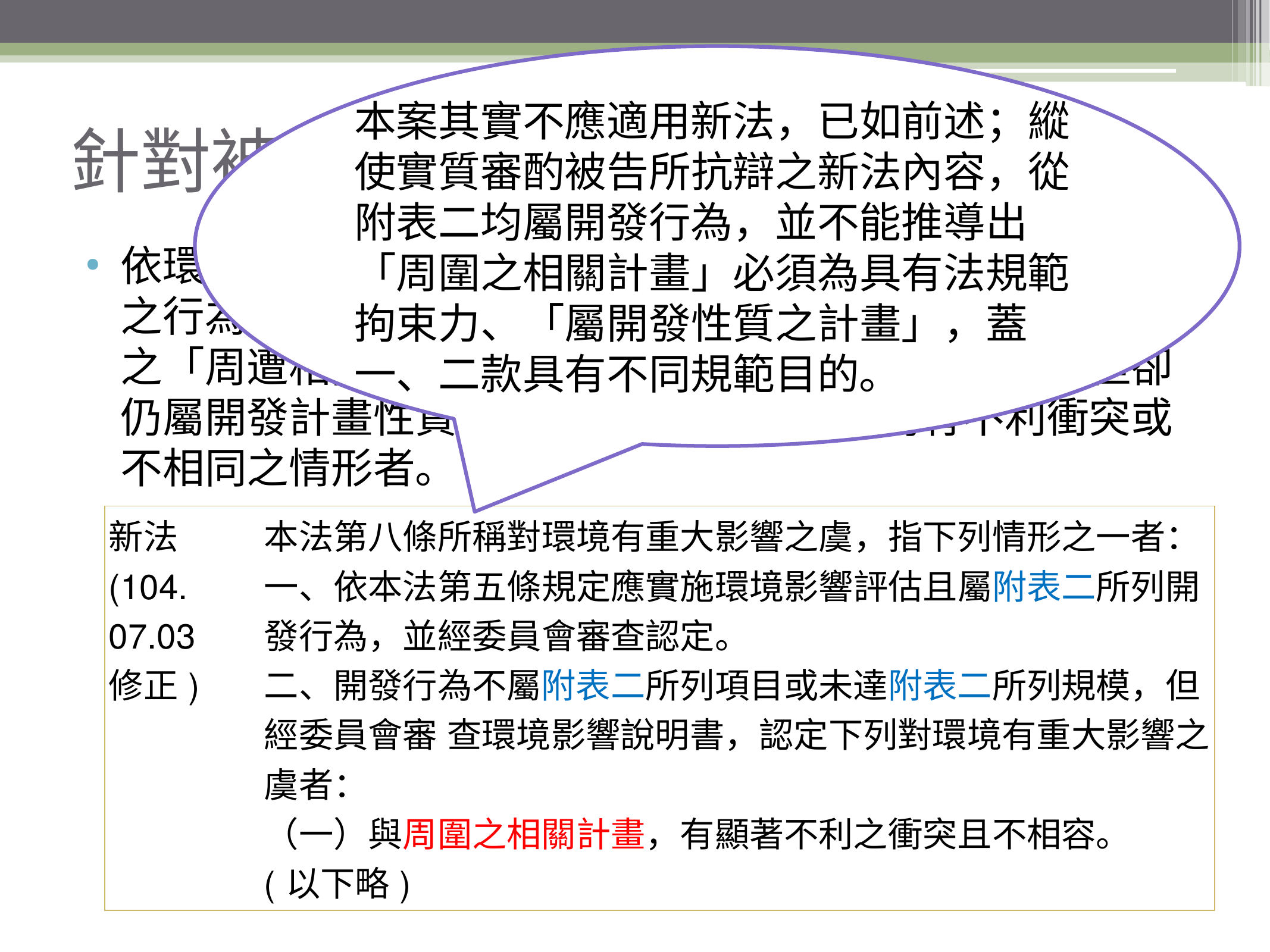

本案其實不應適用新法，已如前述；縱使實質審酌被告所抗辯之新法內容，從附表二均屬開發行為，並不能推導出「周圍之相關計畫」必須為具有法規範拘束力、「屬開發性質之計畫」，蓋一、二款具有不同規範目的。
# 針對被告之主張：
依環境影響評估法施行細則第19條第1項所指「附表二」之行為，均已明訂屬「開發行為」，故同條第2項第1款之「周遭相關計畫」應係為免未列於「附表二」中，但卻仍屬開發計畫性質之計畫而與本案開發行為有不利衝突或不相同之情形者。
| 新法 (104. 07.03 修正) |  | 本法第八條所稱對環境有重大影響之虞，指下列情形之一者： 一、依本法第五條規定應實施環境影響評估且屬附表二所列開發行為，並經委員會審查認定。 二、開發行為不屬附表二所列項目或未達附表二所列規模，但經委員會審 查環境影響說明書，認定下列對環境有重大影響之虞者： （一）與周圍之相關計畫，有顯著不利之衝突且不相容。 (以下略) |
| --- | --- | --- |